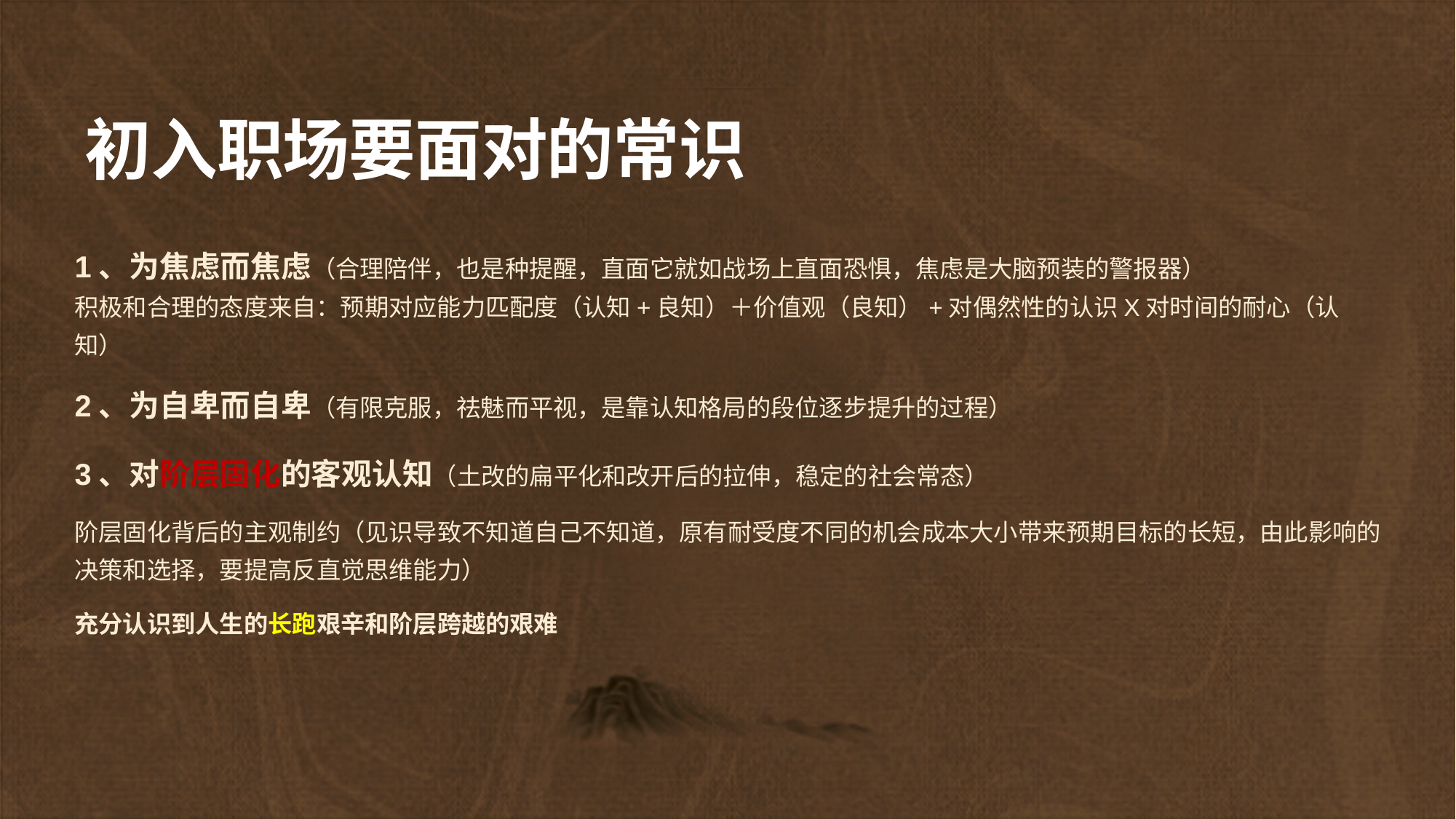

# 初入职场要面对的常识
1、为焦虑而焦虑（合理陪伴，也是种提醒，直面它就如战场上直面恐惧，焦虑是大脑预装的警报器）
积极和合理的态度来自：预期对应能力匹配度（认知+良知）＋价值观（良知）+对偶然性的认识X对时间的耐心（认知）

2、为自卑而自卑（有限克服，祛魅而平视，是靠认知格局的段位逐步提升的过程）

3、对阶层固化的客观认知（土改的扁平化和改开后的拉伸，稳定的社会常态）

阶层固化背后的主观制约（见识导致不知道自己不知道，原有耐受度不同的机会成本大小带来预期目标的长短，由此影响的决策和选择，要提高反直觉思维能力）

充分认识到人生的长跑艰辛和阶层跨越的艰难